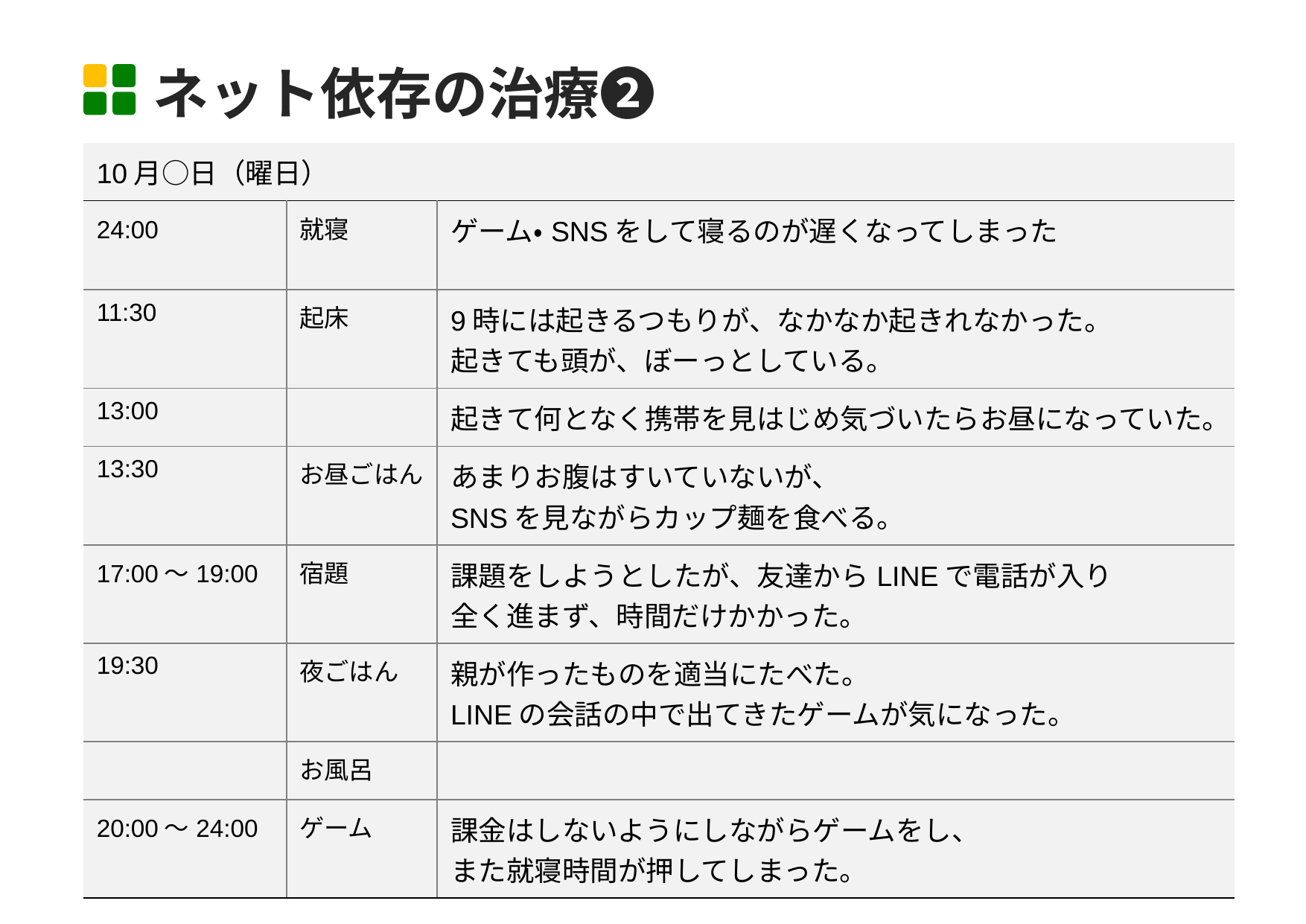

ネット依存の治療➋

| 10月○日（曜日） |  |  |
| --- | --- | --- |
| 24:00 | 就寝 | ゲーム・SNSをして寝るのが遅くなってしまった |
| 11:30 | 起床 | 9時には起きるつもりが、なかなか起きれなかった。 起きても頭が、ぼーっとしている。 |
| 13:00 |  | 起きて何となく携帯を見はじめ気づいたらお昼になっていた。 |
| 13:30 | お昼ごはん | あまりお腹はすいていないが、 SNSを見ながらカップ麺を食べる。 |
| 17:00～19:00 | 宿題 | 課題をしようとしたが、友達からLINEで電話が入り 全く進まず、時間だけかかった。 |
| 19:30 | 夜ごはん | 親が作ったものを適当にたべた。 LINEの会話の中で出てきたゲームが気になった。 |
|  | お風呂 |  |
| 20:00～24:00 | ゲーム | 課金はしないようにしながらゲームをし、 また就寝時間が押してしまった。 |